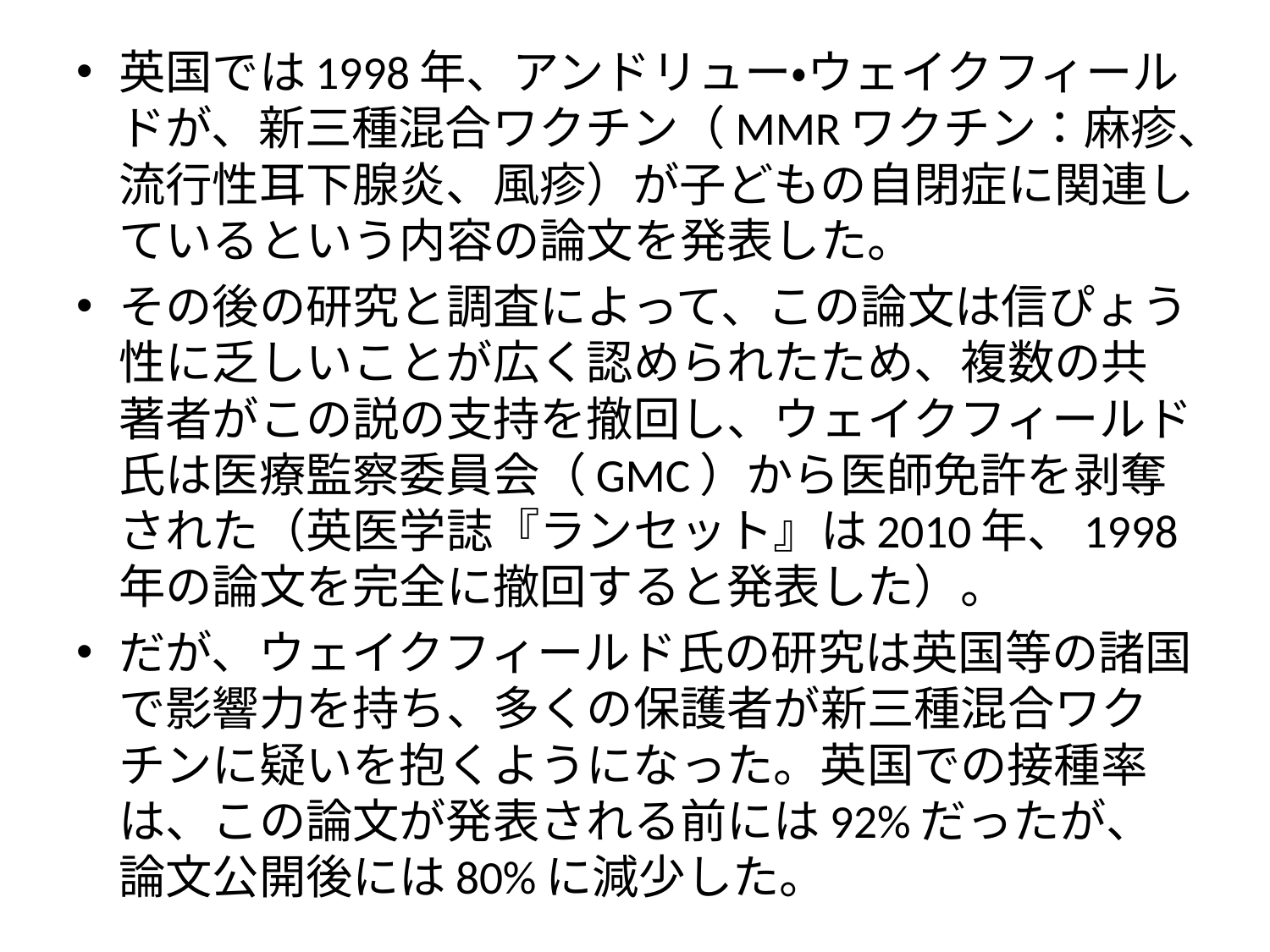

英国では1998年、アンドリュー・ウェイクフィールドが、新三種混合ワクチン（MMRワクチン：麻疹、流行性耳下腺炎、風疹）が子どもの自閉症に関連しているという内容の論文を発表した。
その後の研究と調査によって、この論文は信ぴょう性に乏しいことが広く認められたため、複数の共著者がこの説の支持を撤回し、ウェイクフィールド氏は医療監察委員会（GMC）から医師免許を剥奪された（英医学誌『ランセット』は2010年、1998年の論文を完全に撤回すると発表した）。
だが、ウェイクフィールド氏の研究は英国等の諸国で影響力を持ち、多くの保護者が新三種混合ワクチンに疑いを抱くようになった。英国での接種率は、この論文が発表される前には92%だったが、論文公開後には80%に減少した。